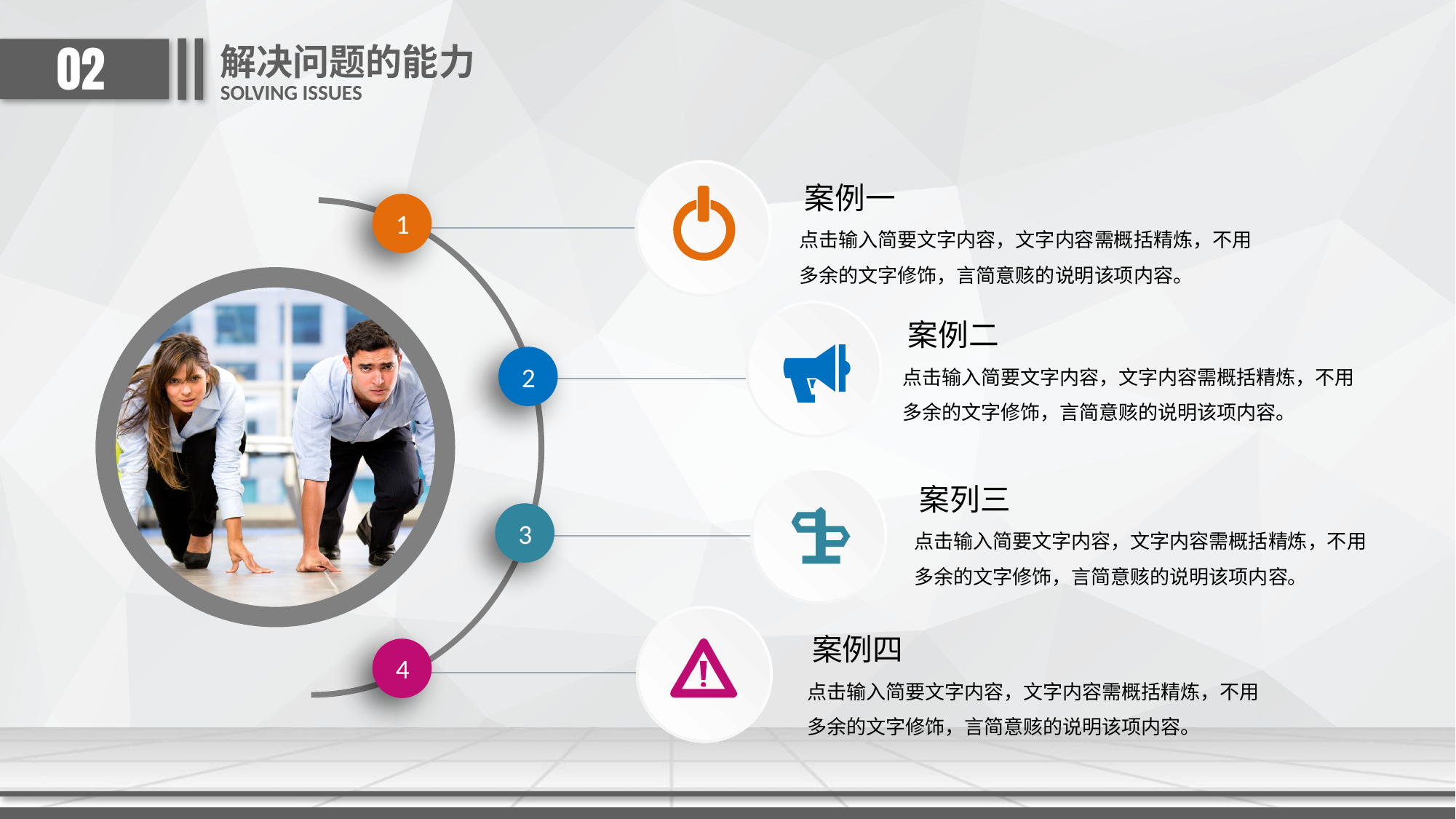

解决问题的能力

02
SOLVING ISSUES

案例一
1
点击输入简要文字内容，文字内容需概括精炼，不用多余的文字修饰，言简意赅的说明该项内容。

案例二
点击输入简要文字内容，文字内容需概括精炼，不用多余的文字修饰，言简意赅的说明该项内容。
2

案列三
3
点击输入简要文字内容，文字内容需概括精炼，不用多余的文字修饰，言简意赅的说明该项内容。

案例四
4
点击输入简要文字内容，文字内容需概括精炼，不用多余的文字修饰，言简意赅的说明该项内容。

延迟符